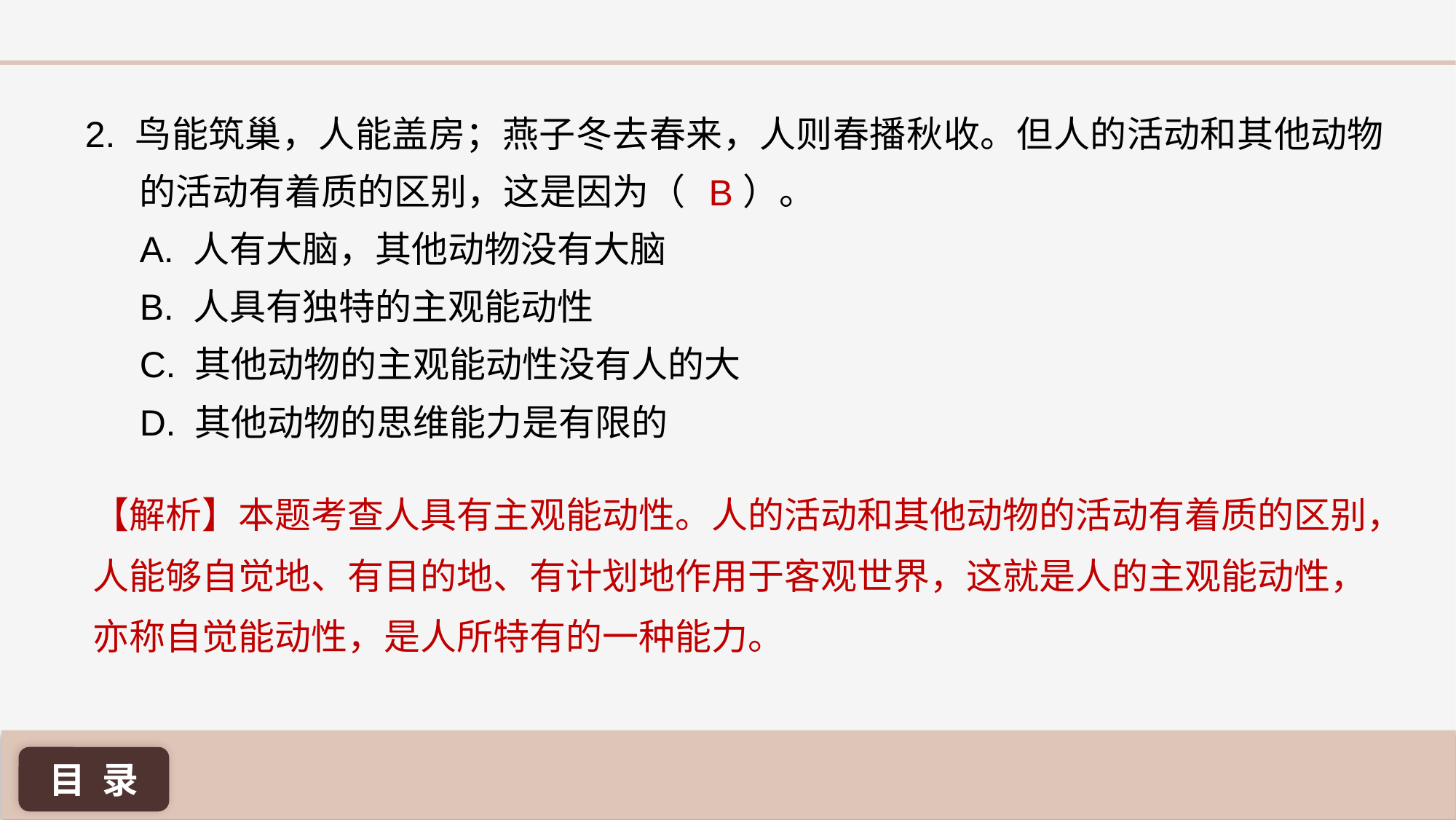

2. 鸟能筑巢，人能盖房；燕子冬去春来，人则春播秋收。但人的活动和其他动物的活动有着质的区别，这是因为（       ）。
A. 人有大脑，其他动物没有大脑
B. 人具有独特的主观能动性
C. 其他动物的主观能动性没有人的大
D. 其他动物的思维能力是有限的
 B
【解析】本题考查人具有主观能动性。人的活动和其他动物的活动有着质的区别，人能够自觉地、有目的地、有计划地作用于客观世界，这就是人的主观能动性，亦称自觉能动性，是人所特有的一种能力。